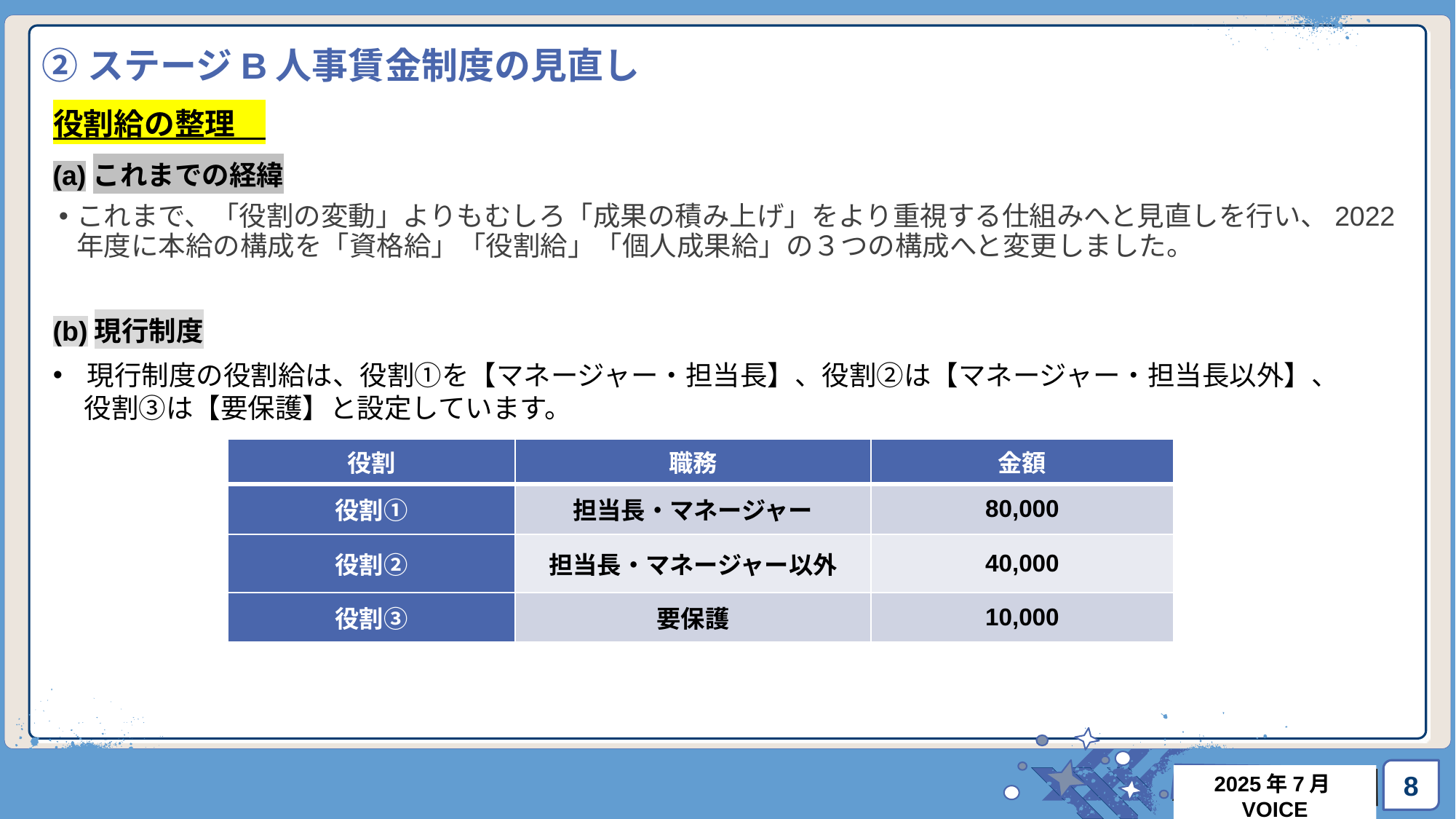

# ②ステージB人事賃金制度の見直し
役割給の整理
(a)これまでの経緯
これまで、「役割の変動」よりもむしろ「成果の積み上げ」をより重視する仕組みへと見直しを行い、2022年度に本給の構成を「資格給」「役割給」「個人成果給」の３つの構成へと変更しました。

(b)現行制度
現行制度の役割給は、役割①を【マネージャー・担当長】、役割②は【マネージャー・担当長以外】、
    役割③は【要保護】と設定しています。
| 役割 | 職務 | 金額 |
| --- | --- | --- |
| 役割① | 担当長・マネージャー | 80,000 |
| 役割② | 担当長・マネージャー以外 | 40,000 |
| 役割③ | 要保護 | 10,000 |
8
2025年7月VOICE